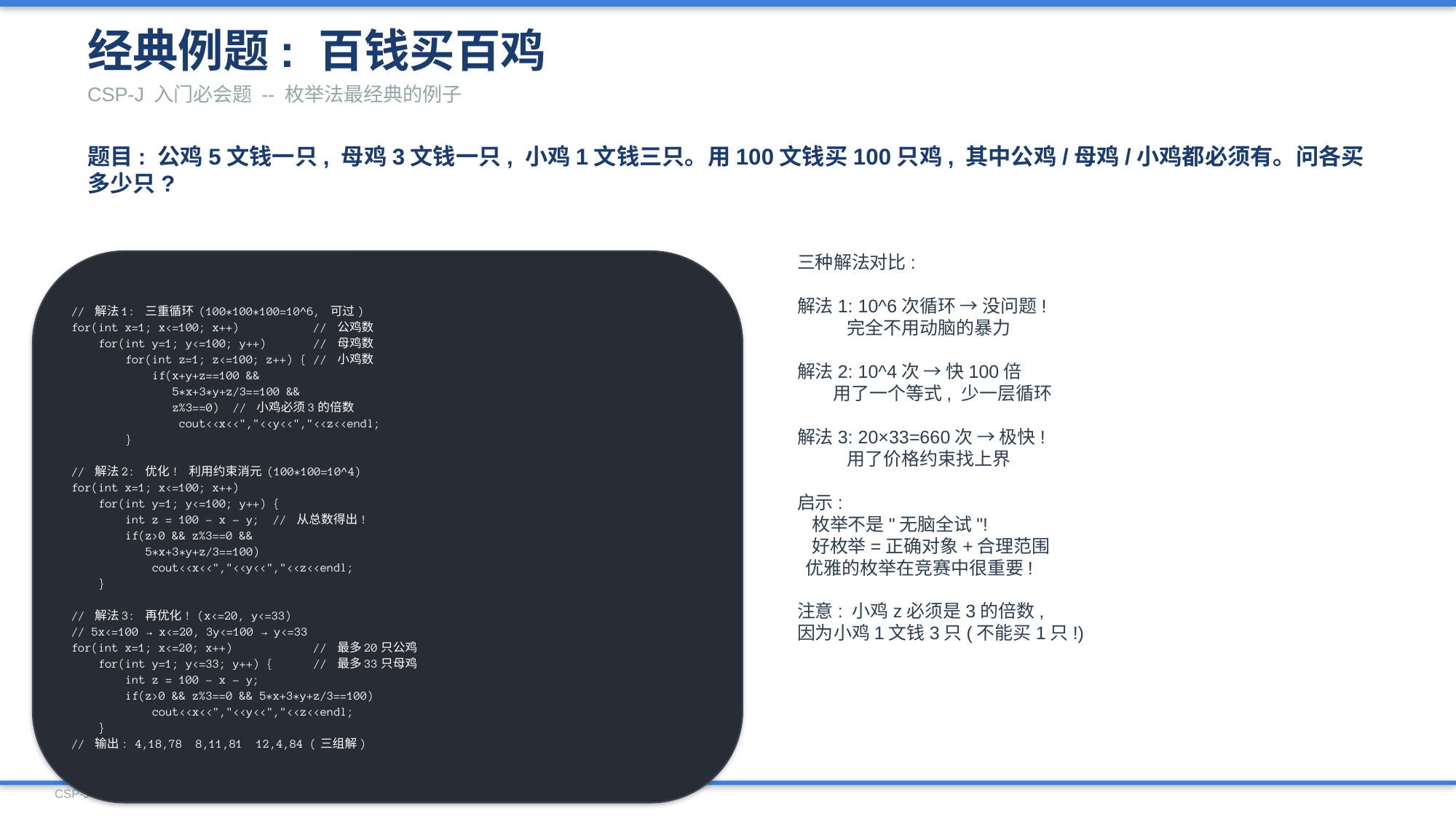

经典例题: 百钱买百鸡
CSP-J 入门必会题 -- 枚举法最经典的例子
题目: 公鸡5文钱一只, 母鸡3文钱一只, 小鸡1文钱三只。用100文钱买100只鸡, 其中公鸡/母鸡/小鸡都必须有。问各买多少只?
// 解法1: 三重循环 (100*100*100=10^6, 可过)
for(int x=1; x<=100; x++)           // 公鸡数
    for(int y=1; y<=100; y++)       // 母鸡数
        for(int z=1; z<=100; z++) { // 小鸡数
            if(x+y+z==100 &&
               5*x+3*y+z/3==100 &&
               z%3==0)  // 小鸡必须3的倍数
                cout<<x<<","<<y<<","<<z<<endl;
        }

// 解法2: 优化! 利用约束消元 (100*100=10^4)
for(int x=1; x<=100; x++)
    for(int y=1; y<=100; y++) {
        int z = 100 - x - y;  // 从总数得出!
        if(z>0 && z%3==0 &&
           5*x+3*y+z/3==100)
            cout<<x<<","<<y<<","<<z<<endl;
    }

// 解法3: 再优化! (x<=20, y<=33)
// 5x<=100 → x<=20, 3y<=100 → y<=33
for(int x=1; x<=20; x++)            // 最多20只公鸡
    for(int y=1; y<=33; y++) {      // 最多33只母鸡
        int z = 100 - x - y;
        if(z>0 && z%3==0 && 5*x+3*y+z/3==100)
            cout<<x<<","<<y<<","<<z<<endl;
    }
// 输出: 4,18,78  8,11,81  12,4,84 (三组解)
三种解法对比:
解法1: 10^6次循环 → 没问题!
         完全不用动脑的暴力
解法2: 10^4次 → 快100倍
         用了一个等式, 少一层循环
解法3: 20×33=660次 → 极快!
         用了价格约束找上界
启示:
  枚举不是"无脑全试"!
  好枚举=正确对象+合理范围
  优雅的枚举在竞赛中很重要!
注意: 小鸡z必须是3的倍数,
因为小鸡1文钱3只(不能买1只!)

CSP-J 入门级  |  PPT 33